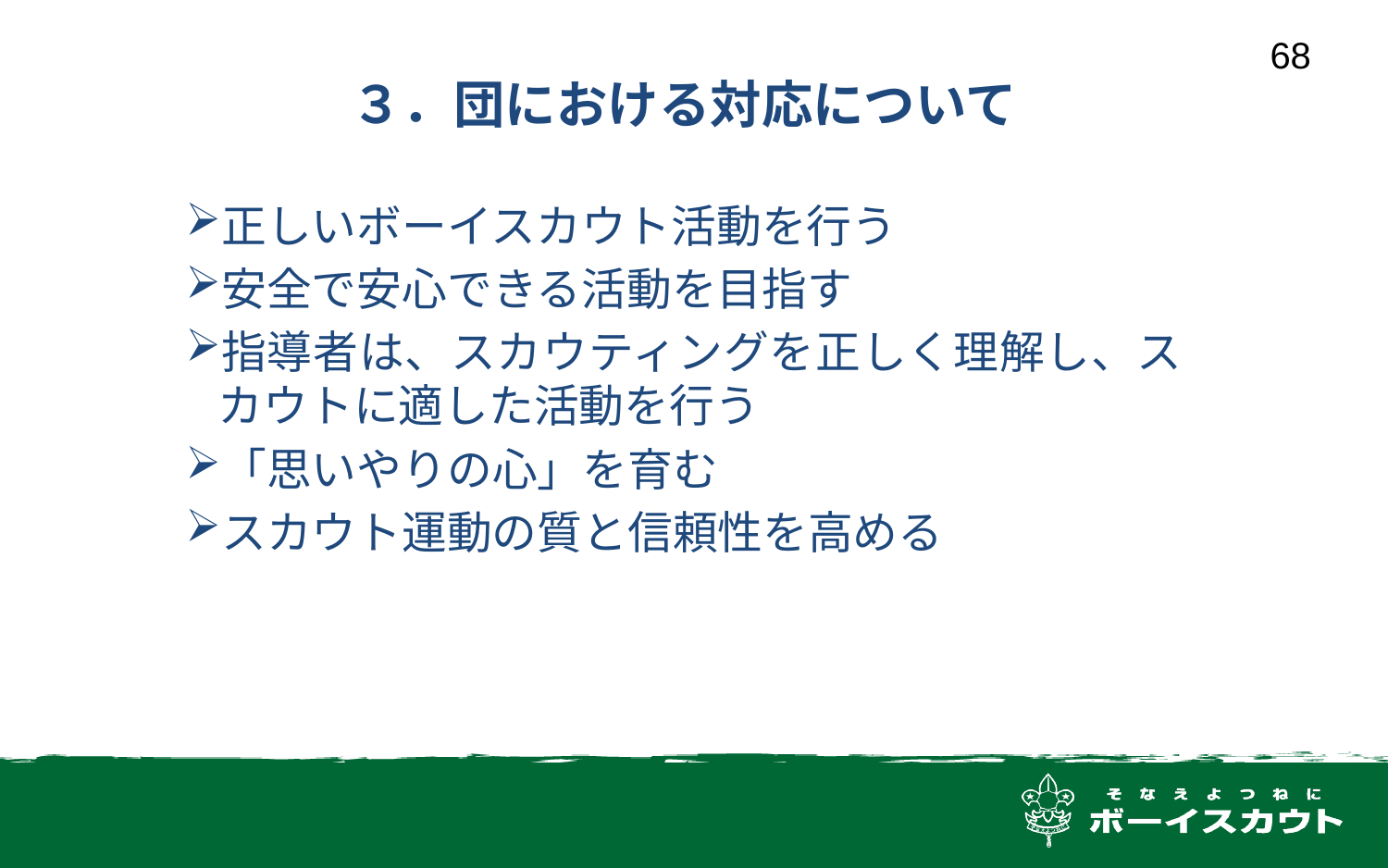

３．団における対応について
68
正しいボーイスカウト活動を行う
安全で安心できる活動を目指す
指導者は、スカウティングを正しく理解し、スカウトに適した活動を行う
「思いやりの心」を育む
スカウト運動の質と信頼性を高める